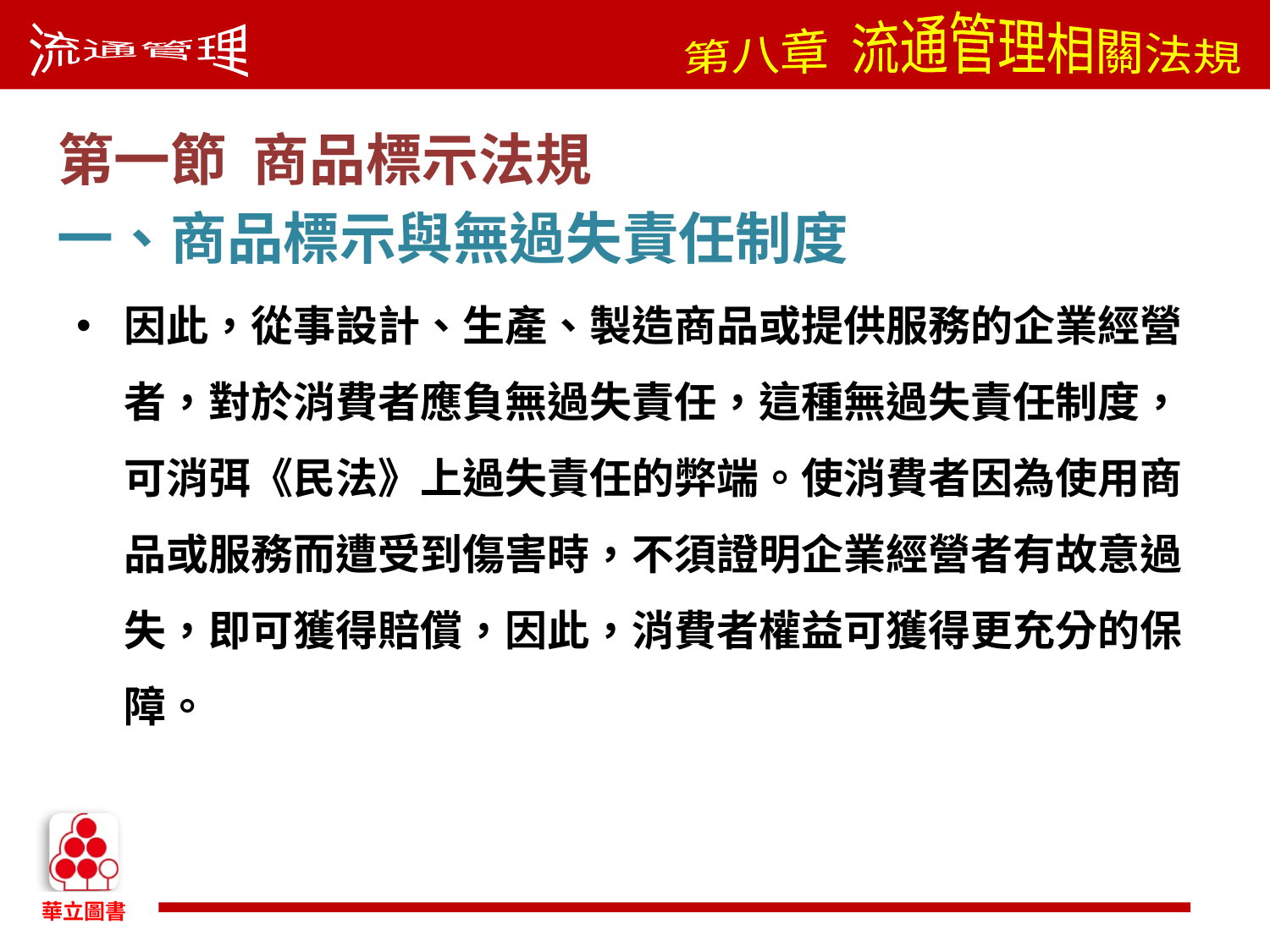

第一節  商品標示法規
一、商品標示與無過失責任制度
因此，從事設計、生產、製造商品或提供服務的企業經營者，對於消費者應負無過失責任，這種無過失責任制度，可消弭《民法》上過失責任的弊端。使消費者因為使用商品或服務而遭受到傷害時，不須證明企業經營者有故意過失，即可獲得賠償，因此，消費者權益可獲得更充分的保障。